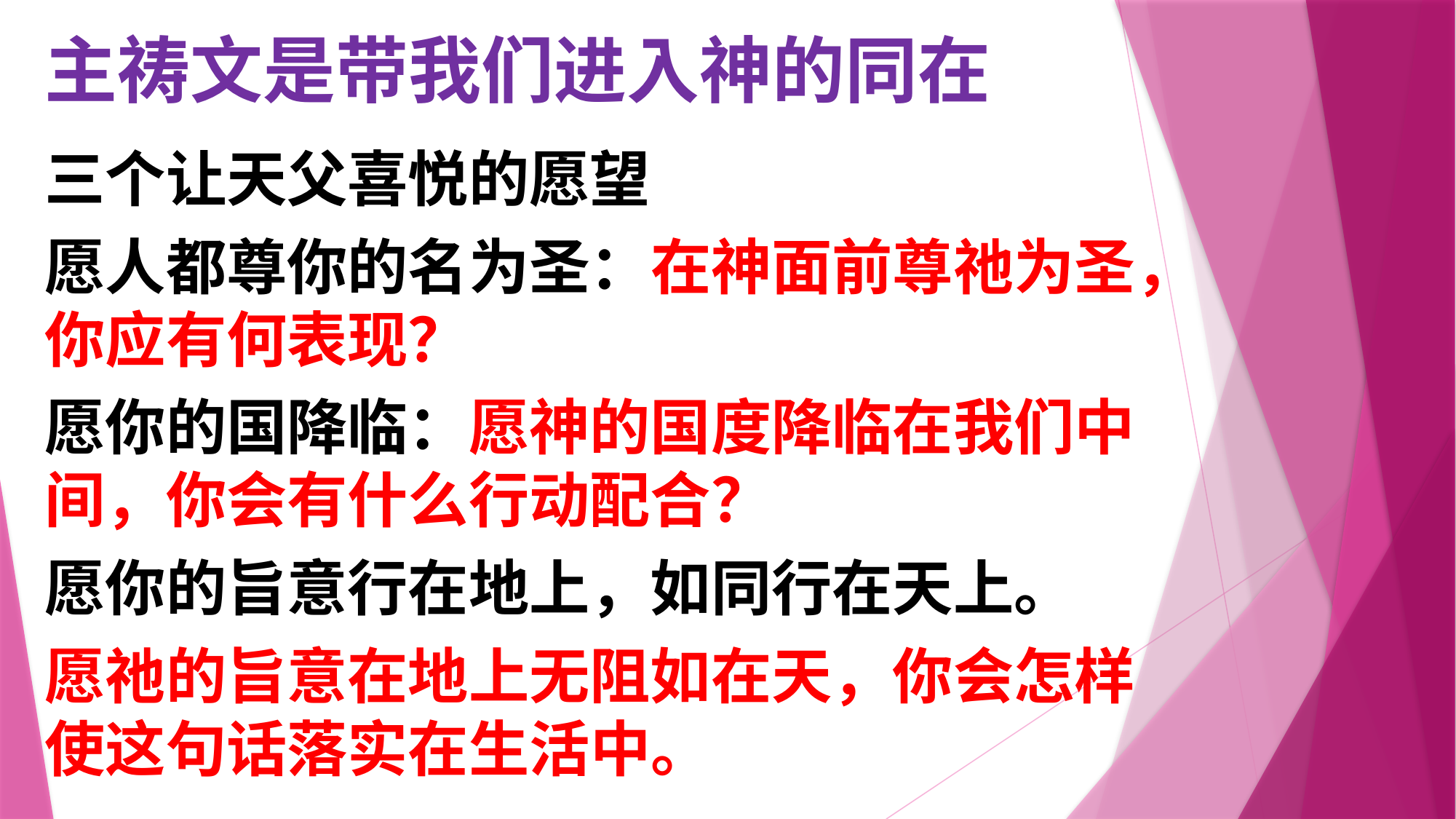

# 主祷文是带我们进入神的同在
三个让天父喜悦的愿望
愿人都尊你的名为圣：在神面前尊祂为圣，你应有何表现？
愿你的国降临：愿神的国度降临在我们中间，你会有什么行动配合？
愿你的旨意行在地上，如同行在天上。
愿祂的旨意在地上无阻如在天，你会怎样使这句话落实在生活中。